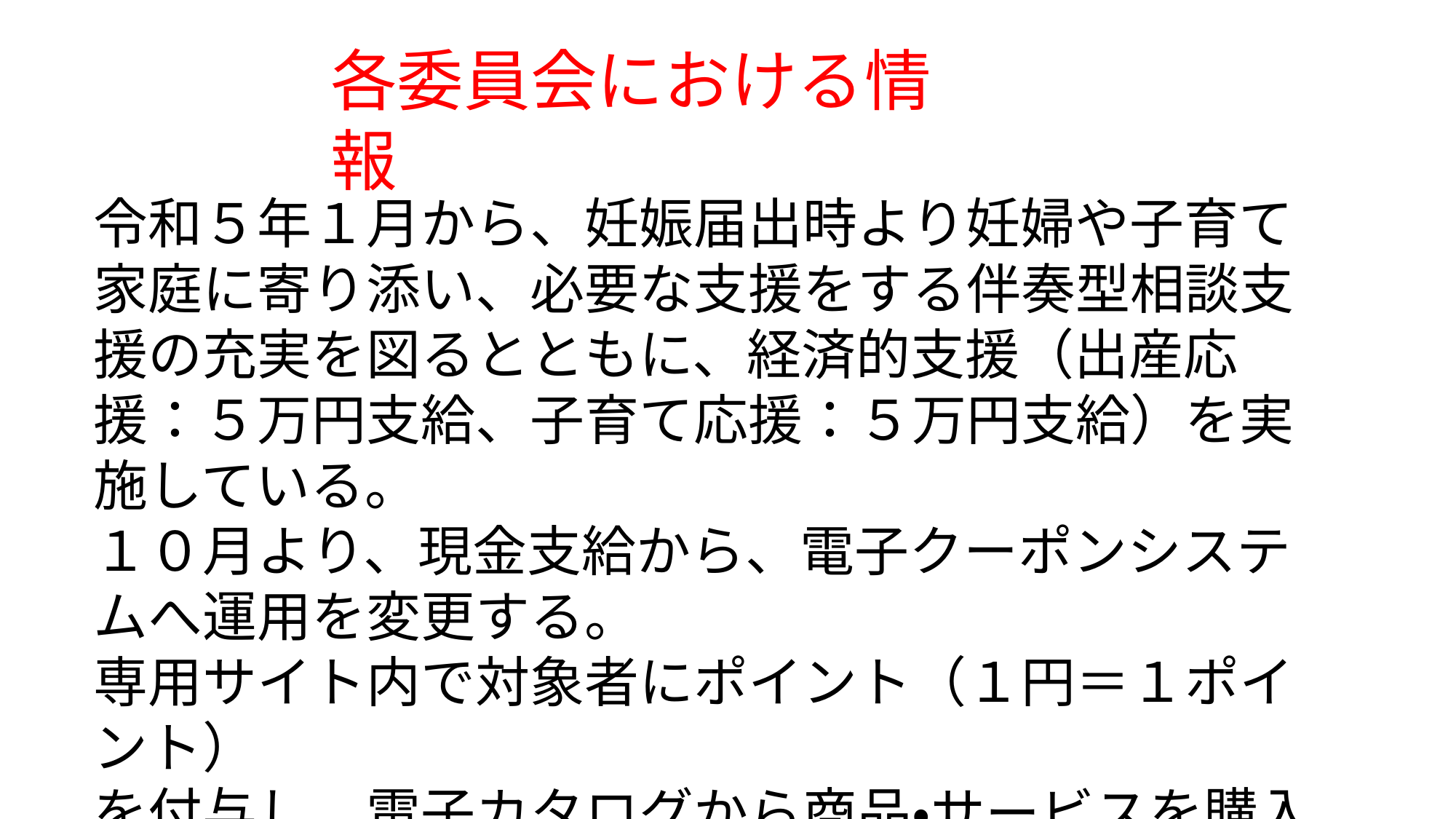

各委員会における情報
令和５年１月から、妊娠届出時より妊婦や子育て家庭に寄り添い、必要な支援をする伴奏型相談支援の充実を図るとともに、経済的支援（出産応援：５万円支給、子育て応援：５万円支給）を実施している。
１０月より、現金支給から、電子クーポンシステムへ運用を変更する。
専用サイト内で対象者にポイント（１円＝１ポイント）
を付与し、電子カタログから商品・サービスを購入する